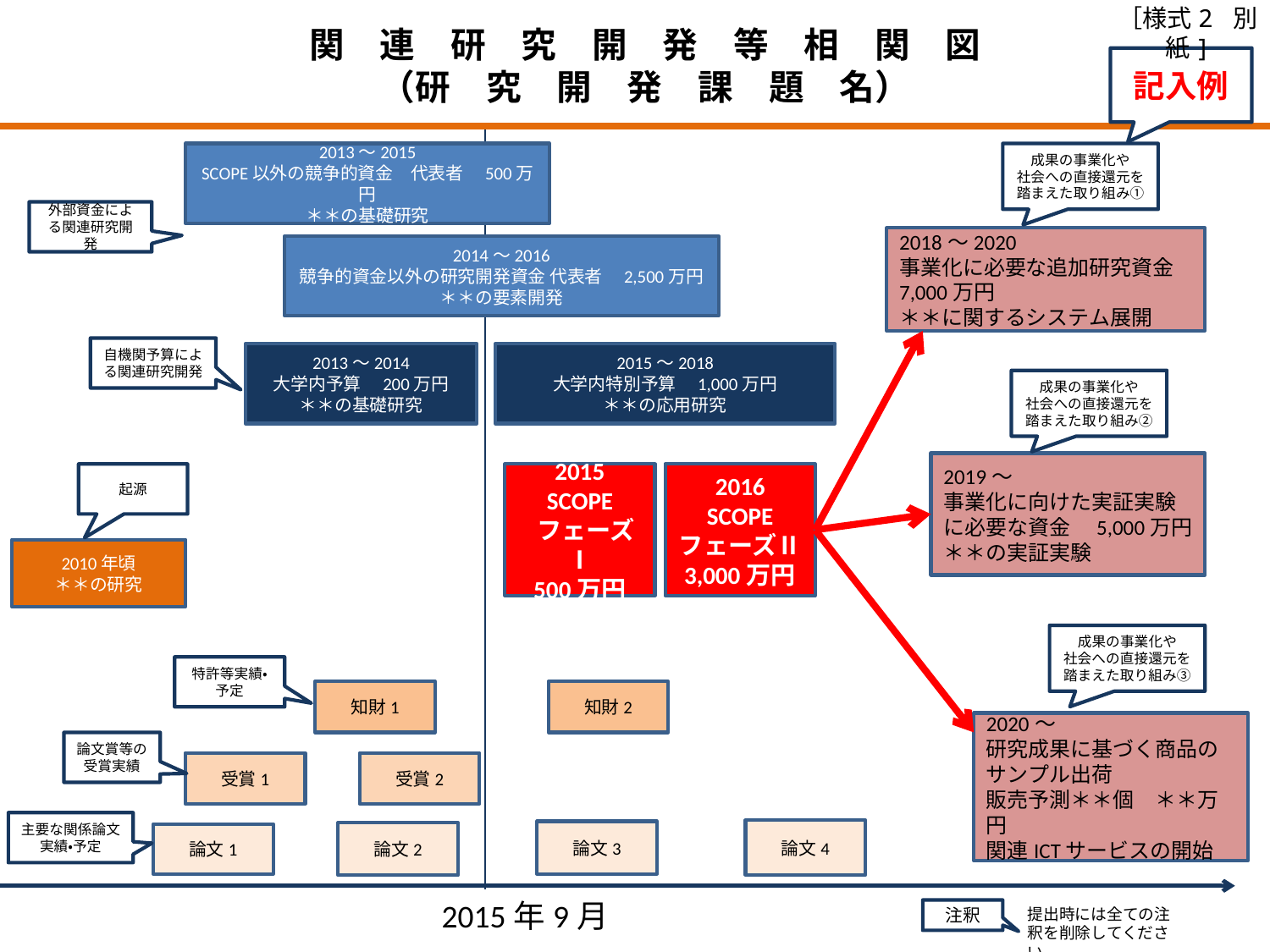

［様式2 別紙]
関　連　研　究　開　発　等　相　関　図
（研　究　開　発　課　題　名）
記入例
2013～2015
SCOPE以外の競争的資金　代表者　500万円
＊＊の基礎研究
成果の事業化や
社会への直接還元を踏まえた取り組み①
外部資金による関連研究開発
2018～2020
事業化に必要な追加研究資金7,000万円
＊＊に関するシステム展開
2014～2016
競争的資金以外の研究開発資金 代表者　2,500万円
＊＊の要素開発
自機関予算による関連研究開発
2013～2014
大学内予算　200万円
＊＊の基礎研究
2015～2018
大学内特別予算　1,000万円
＊＊の応用研究
成果の事業化や
社会への直接還元を踏まえた取り組み②
2019～
事業化に向けた実証実験に必要な資金　5,000万円
＊＊の実証実験
2015
SCOPE
 フェーズⅠ
500万円
起源
2016
SCOPE
フェーズⅡ
3,000万円
2010年頃
＊＊の研究
成果の事業化や
社会への直接還元を踏まえた取り組み③
特許等実績・予定
知財1
知財2
2020～
研究成果に基づく商品のサンプル出荷
販売予測＊＊個　＊＊万円
関連ICTサービスの開始
論文賞等の受賞実績
受賞1
受賞2
主要な関係論文実績・予定
論文4
論文3
論文2
論文1
2015年9月
提出時には全ての注釈を削除してください。
注釈